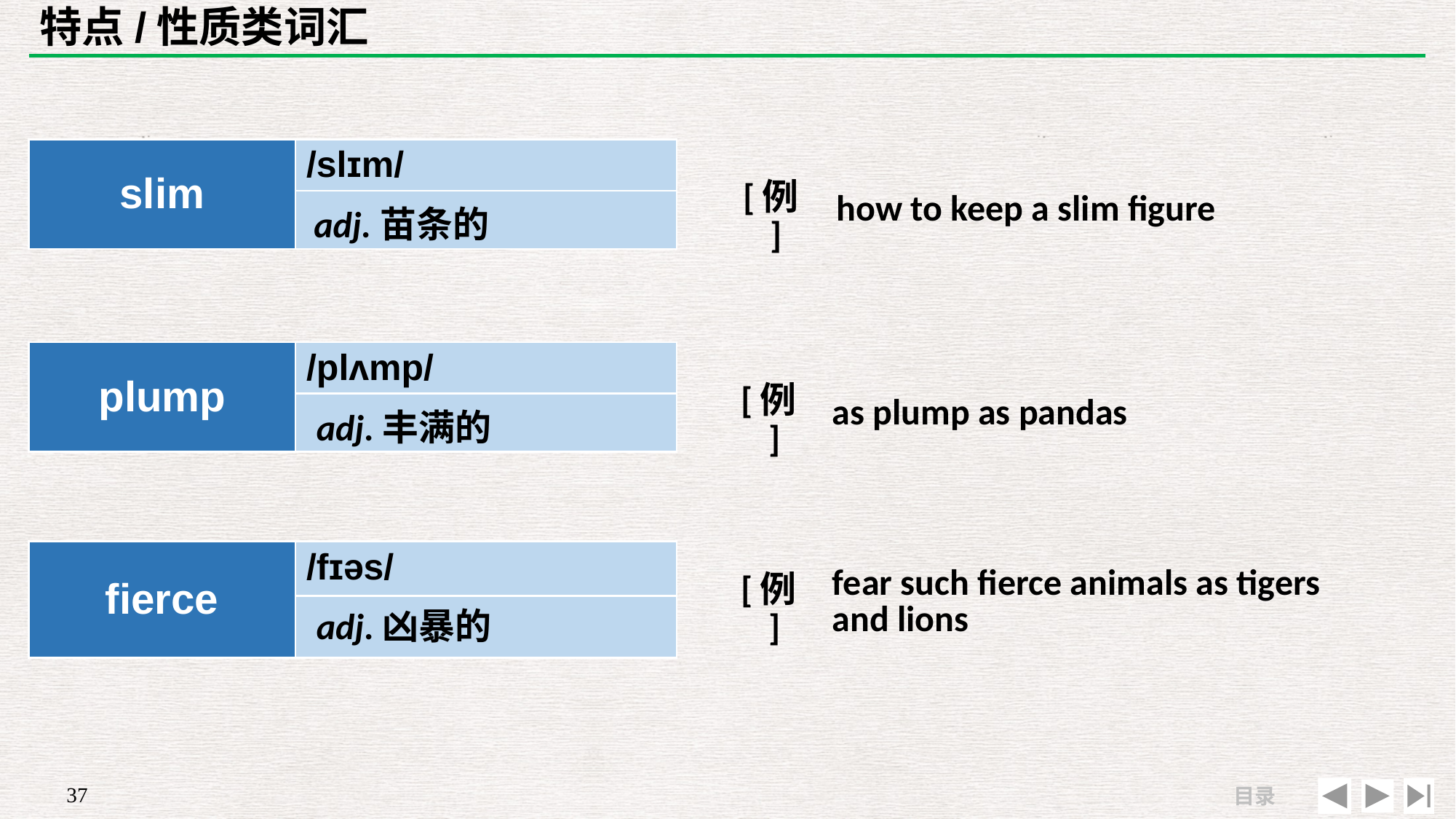

# 特点/性质类词汇

|  |  |
| --- | --- |
| [例] | how to keep a slim figure |
| slim | /slɪm/ |
| --- | --- |
|  |  |
adj.苗条的
|  |  |
| --- | --- |
| [例] | as plump as pandas |
| plump | /plʌmp/ |
| --- | --- |
|  |  |
adj.丰满的
|  |  |
| --- | --- |
| [例] | fear such fierce animals as tigers and lions |
| fierce | /fɪəs/ |
| --- | --- |
|  |  |
adj.凶暴的